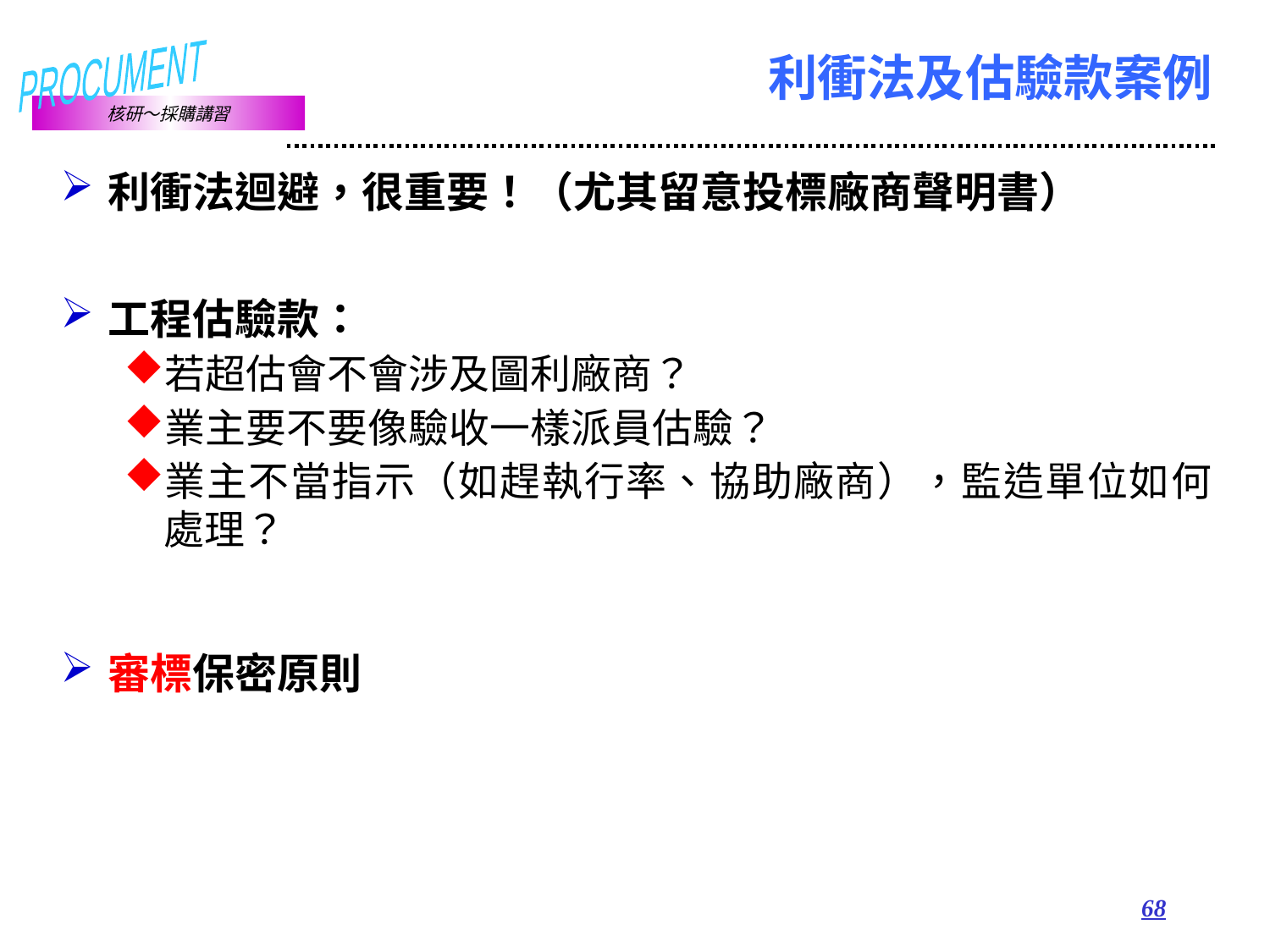

# 利衝法及估驗款案例
利衝法迴避，很重要！（尤其留意投標廠商聲明書）

工程估驗款：
若超估會不會涉及圖利廠商？
業主要不要像驗收一樣派員估驗？
業主不當指示（如趕執行率、協助廠商），監造單位如何處理？

審標保密原則
68